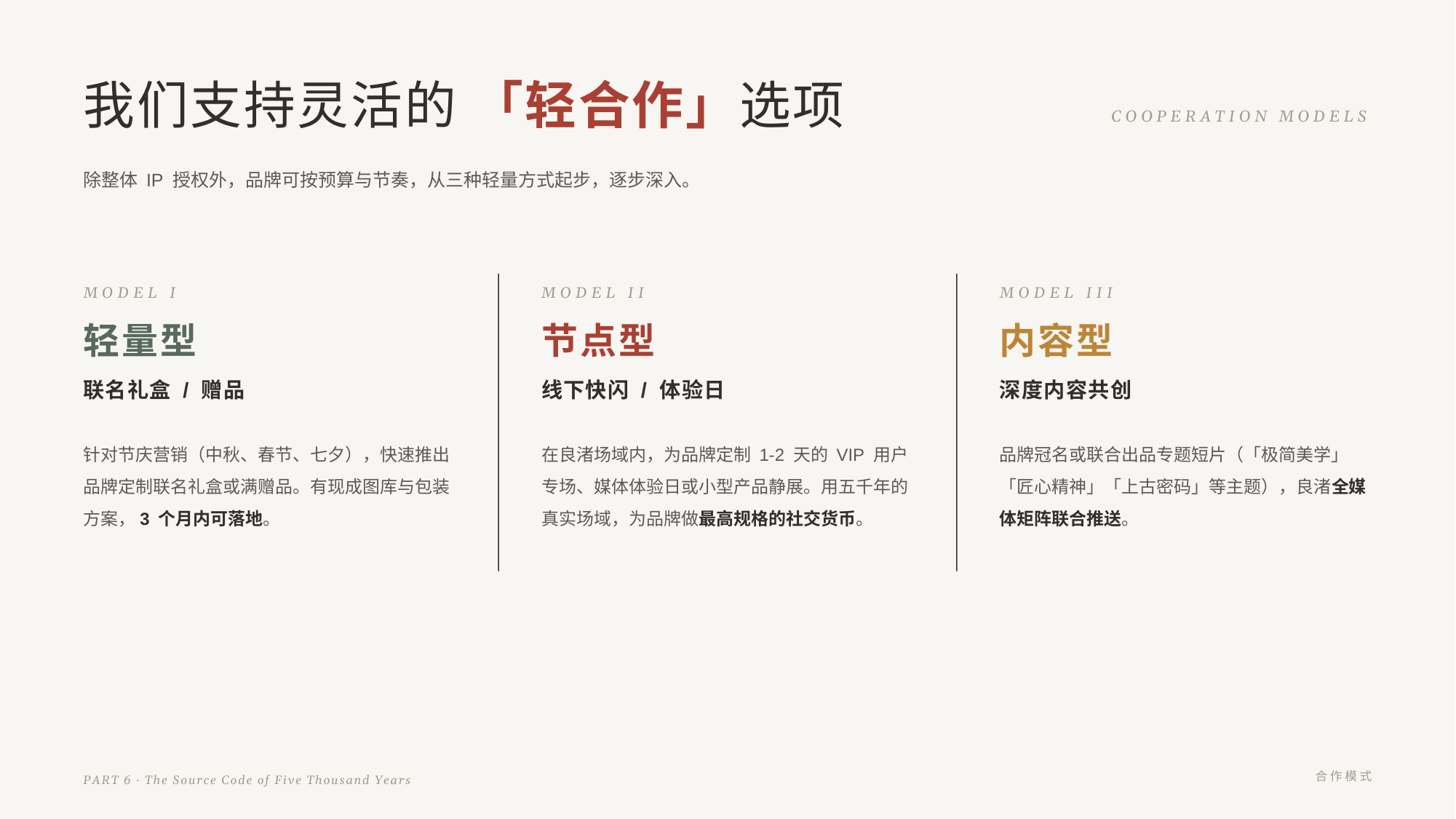

我们支持灵活的 「轻合作」选项
COOPERATION MODELS
除整体 IP 授权外，品牌可按预算与节奏，从三种轻量方式起步，逐步深入。

MODEL I
MODEL II
MODEL III
轻量型
节点型
内容型
联名礼盒 / 赠品
线下快闪 / 体验日
深度内容共创
针对节庆营销（中秋、春节、七夕），快速推出品牌定制联名礼盒或满赠品。有现成图库与包装方案，3 个月内可落地。
在良渚场域内，为品牌定制 1-2 天的 VIP 用户专场、媒体体验日或小型产品静展。用五千年的真实场域，为品牌做最高规格的社交货币。
品牌冠名或联合出品专题短片（「极简美学」「匠心精神」「上古密码」等主题），良渚全媒体矩阵联合推送。
合作模式
PART 6 · The Source Code of Five Thousand Years